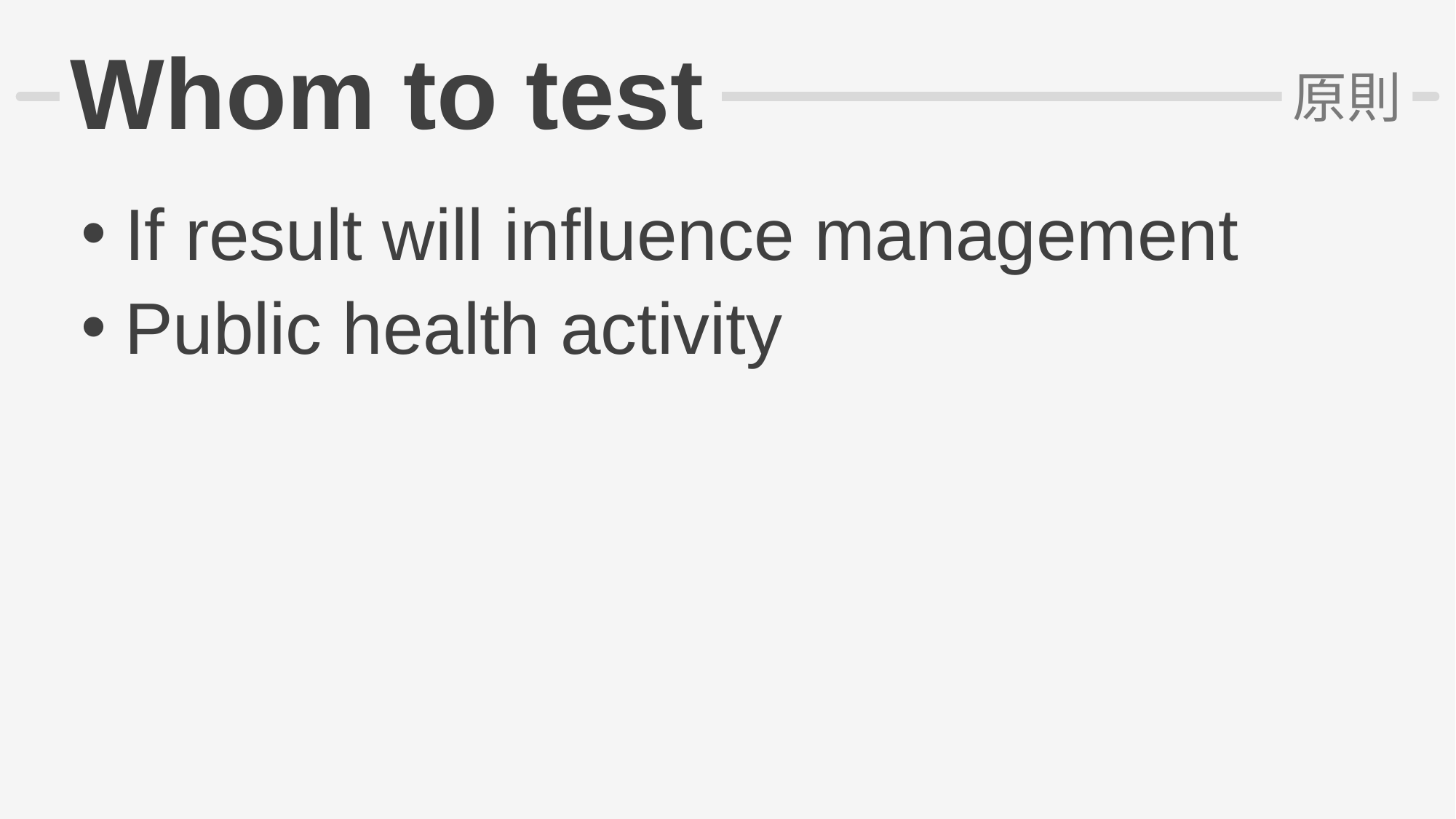

# Whom to test
原則
If result will influence management
Public health activity